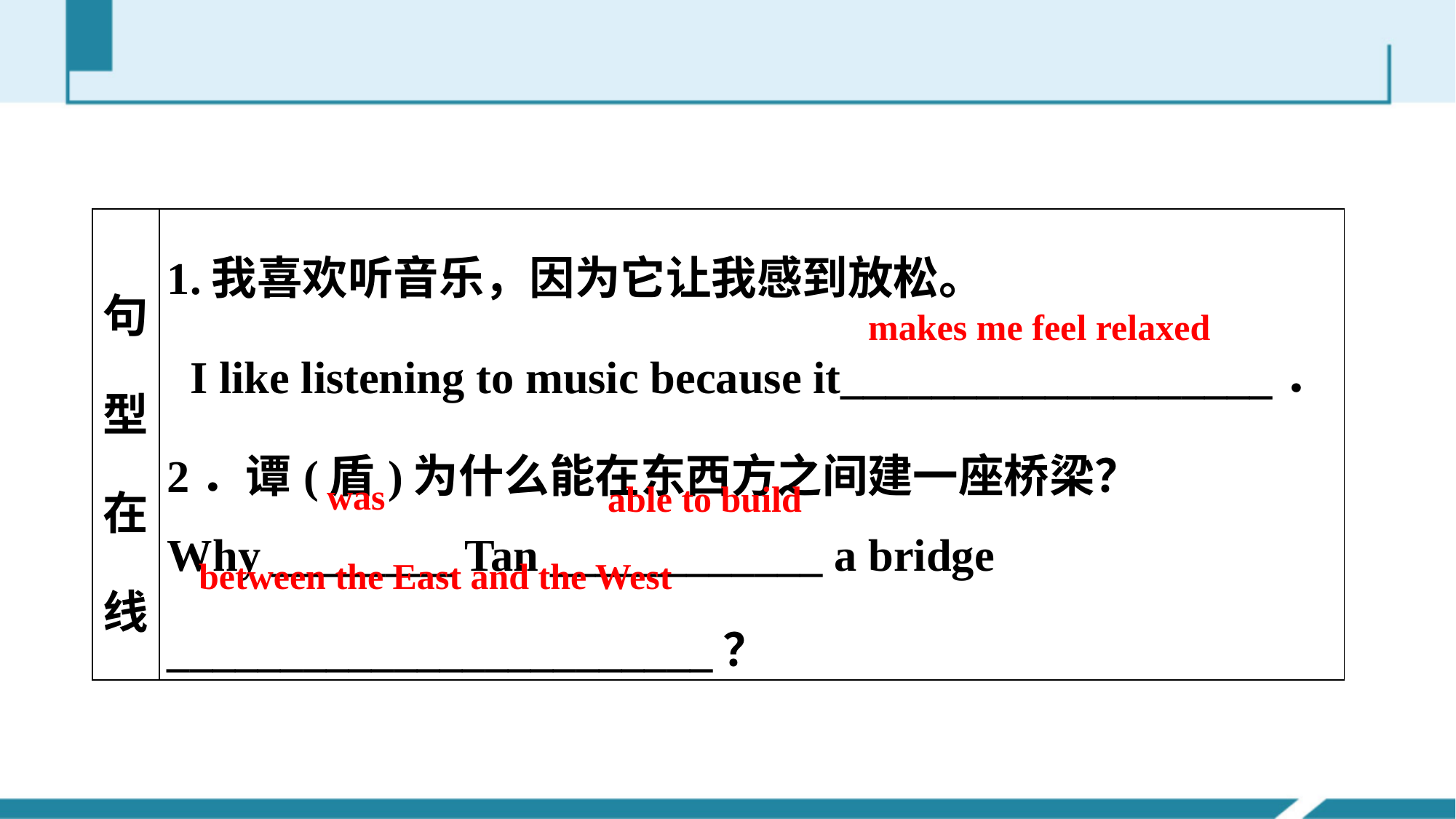

| 句型在线 | 1.我喜欢听音乐，因为它让我感到放松。 I like listening to music because it\_\_\_\_\_\_\_\_\_\_\_\_\_\_\_\_\_\_\_． 2．谭(盾)为什么能在东西方之间建一座桥梁？ Why \_\_\_\_\_\_\_\_ Tan \_\_\_\_\_\_\_\_\_\_\_\_ a bridge \_\_\_\_\_\_\_\_\_\_\_\_\_\_\_\_\_\_\_\_\_\_\_\_？ |
| --- | --- |
makes me feel relaxed
was
able to build
between the East and the West